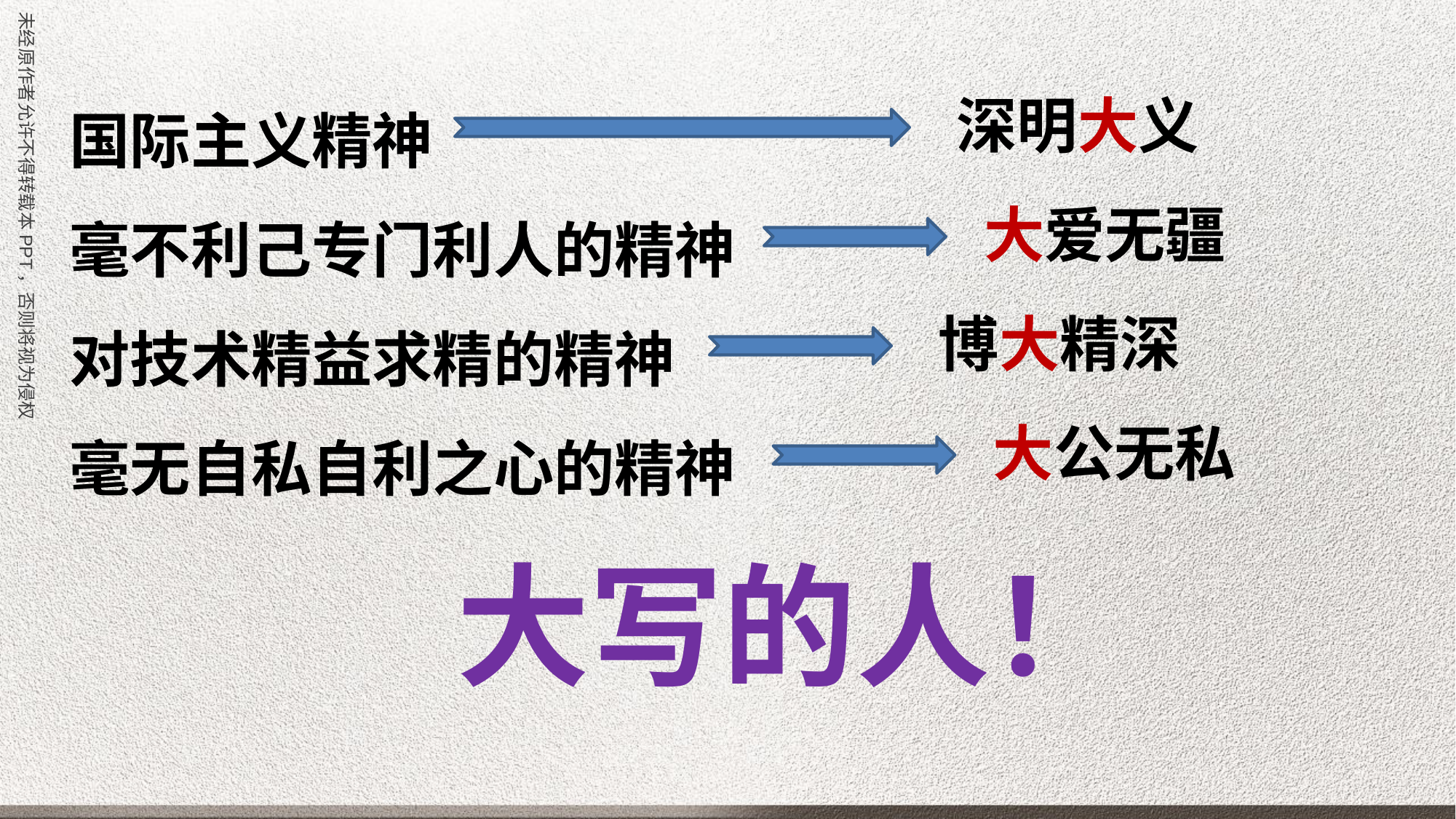

国际主义精神
毫不利己专门利人的精神
对技术精益求精的精神
毫无自私自利之心的精神
深明大义

大爱无疆

博大精深

大公无私

大写的人！